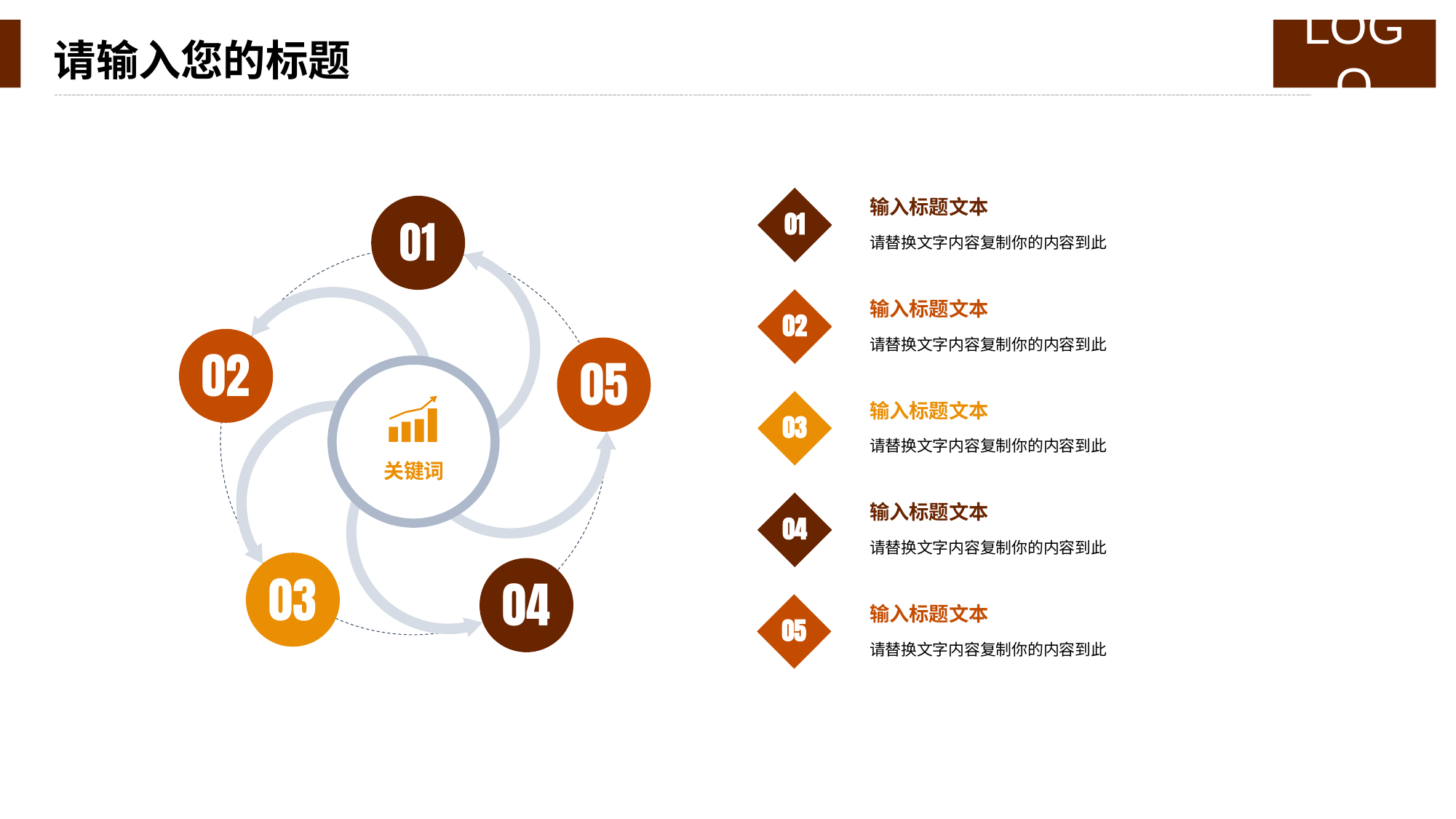

01
输入标题文本
请替换文字内容复制你的内容到此
01

02
05

关键词
03
04

02
输入标题文本
请替换文字内容复制你的内容到此

03
输入标题文本
请替换文字内容复制你的内容到此

04
输入标题文本
请替换文字内容复制你的内容到此

05
输入标题文本
请替换文字内容复制你的内容到此